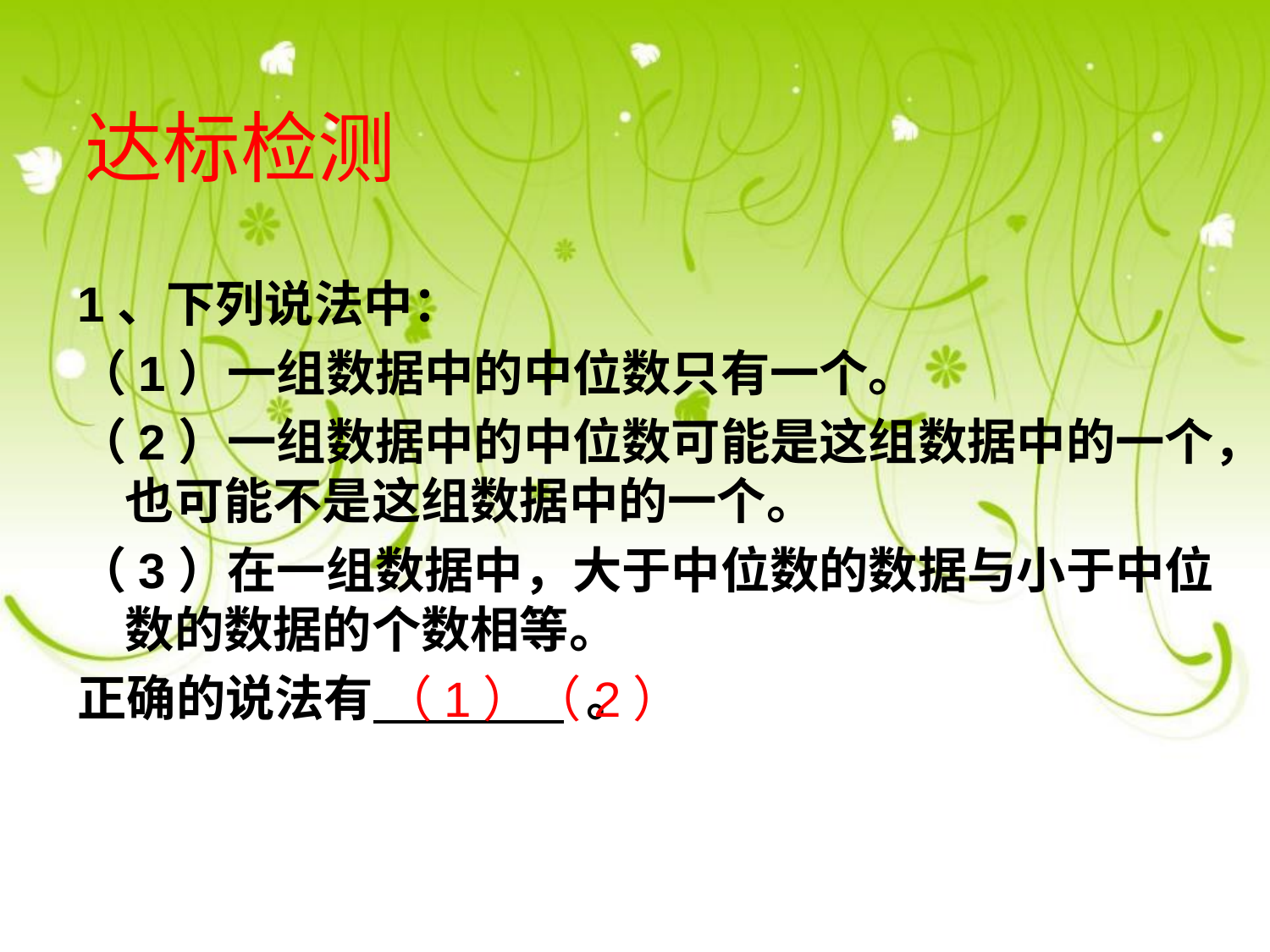

# 达标检测
1、下列说法中：
（1）一组数据中的中位数只有一个。
（2）一组数据中的中位数可能是这组数据中的一个，也可能不是这组数据中的一个。
（3）在一组数据中，大于中位数的数据与小于中位数的数据的个数相等。
正确的说法有                   。
（1）（2）